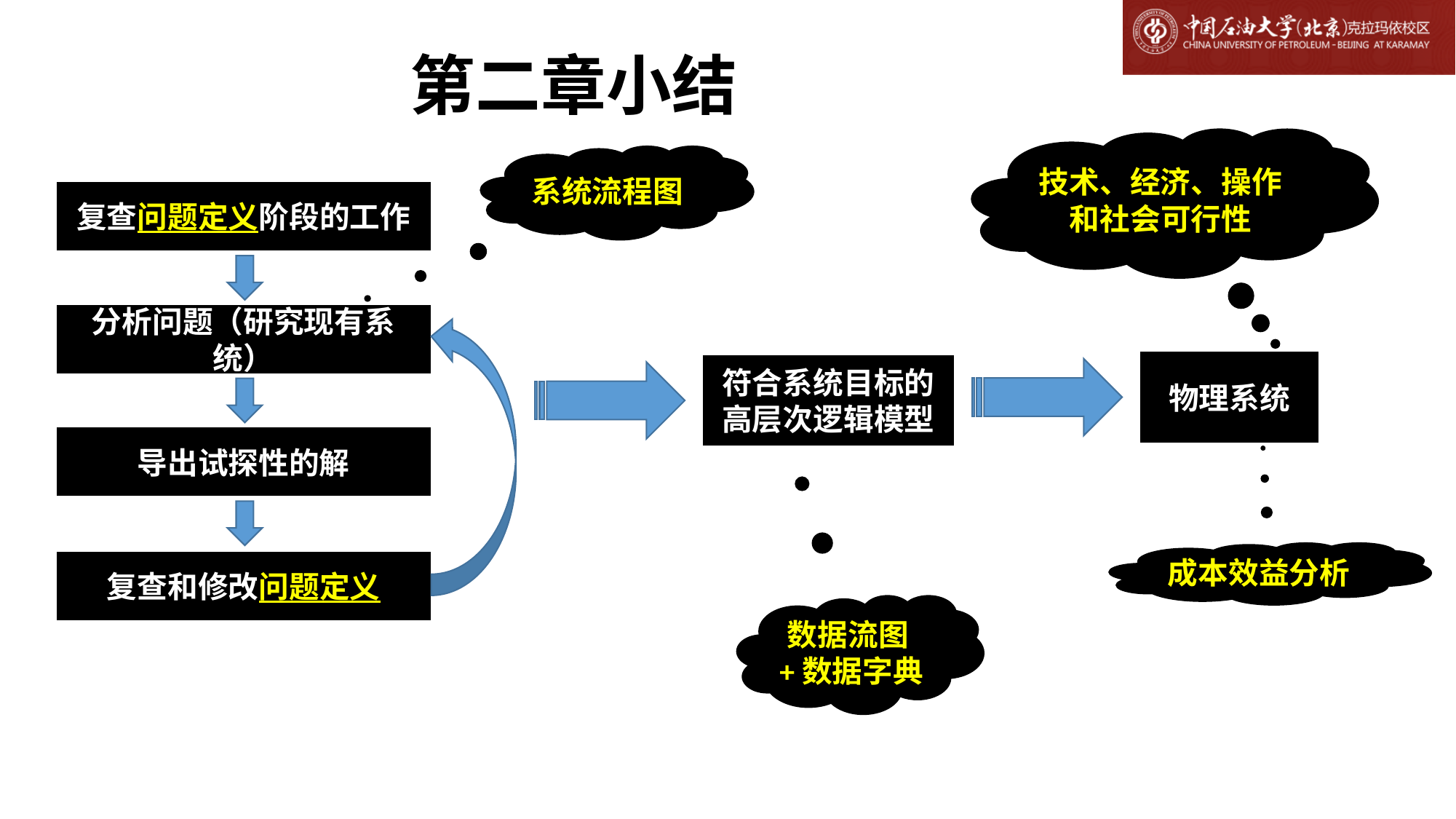

# 第二章小结
技术、经济、操作和社会可行性
系统流程图
复查问题定义阶段的工作

分析问题（研究现有系统）

物理系统
符合系统目标的高层次逻辑模型

导出试探性的解

成本效益分析
复查和修改问题定义
数据流图+数据字典